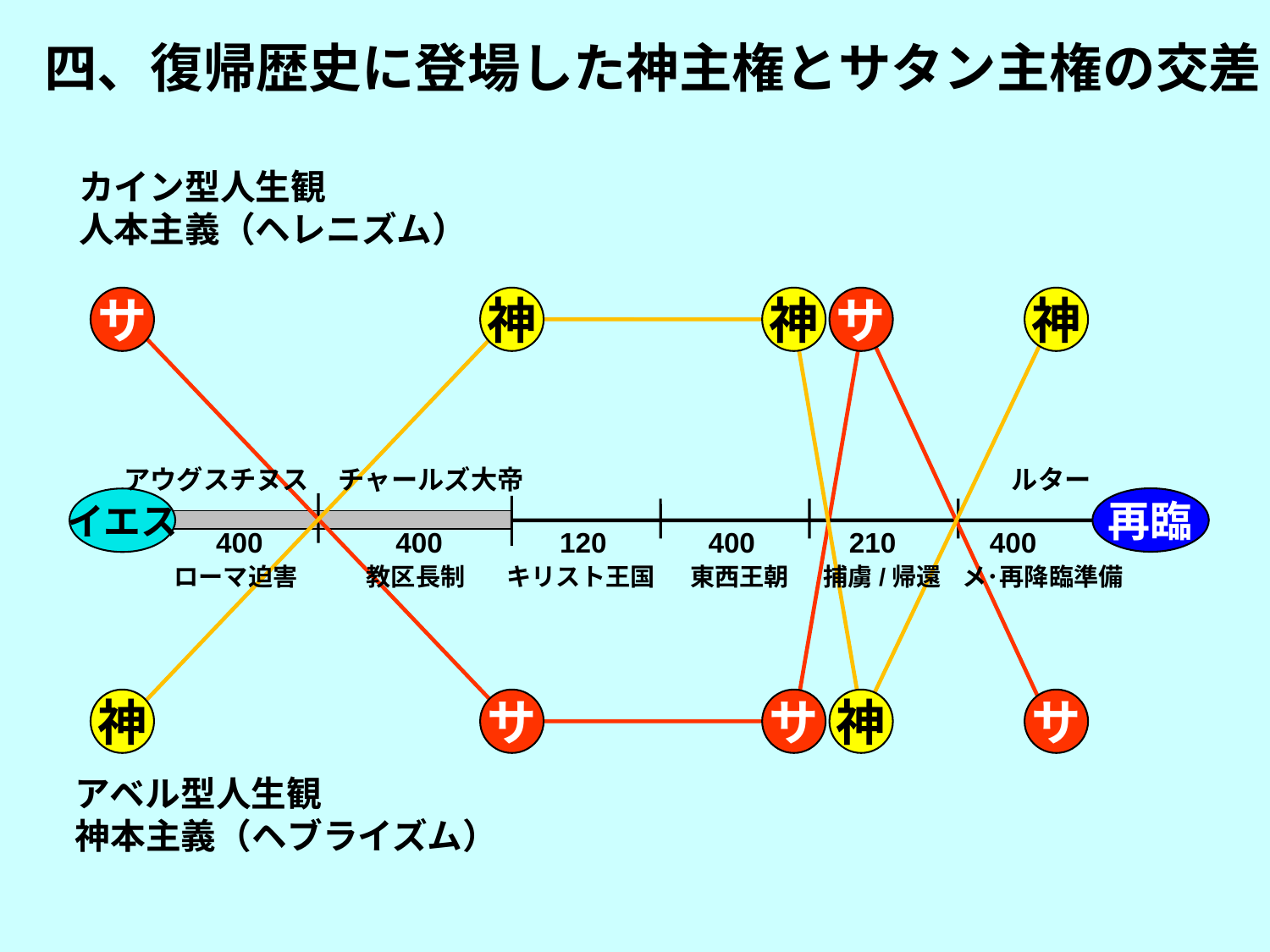

四、復帰歴史に登場した神主権とサタン主権の交差
カイン型人生観
人本主義（ヘレニズム）
サ
神
神
サ
神

                 アウグスチヌス    チャールズ大帝　　　　　　　　　　　　　　　　　  　ルター
再臨
イエス

  400                 400               120             400            210            400

ローマ迫害            教区長制       キリスト王国     東西王朝      捕虜/帰還   メ･再降臨準備
神
サ
サ
神
サ

アベル型人生観
神本主義（ヘブライズム）